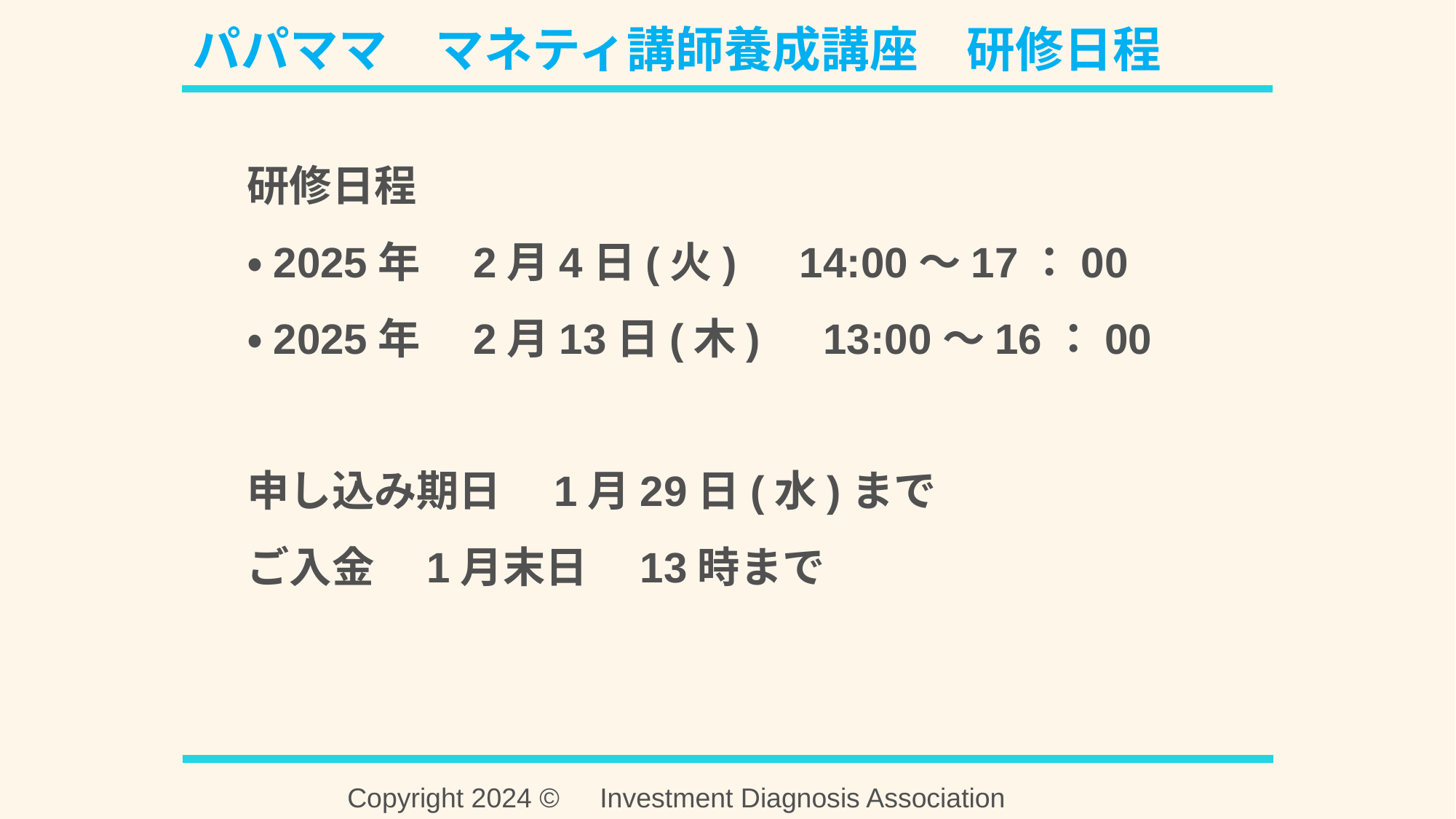

パパママ　マネティ講師養成講座　研修日程
研修日程
・2025年　2月4日(火)　14:00～17：00
・2025年　2月13日(木)　13:00～16：00

申し込み期日　1月29日(水)まで
ご入金　1月末日　13時まで
Copyright 2024 ©　Investment Diagnosis Association